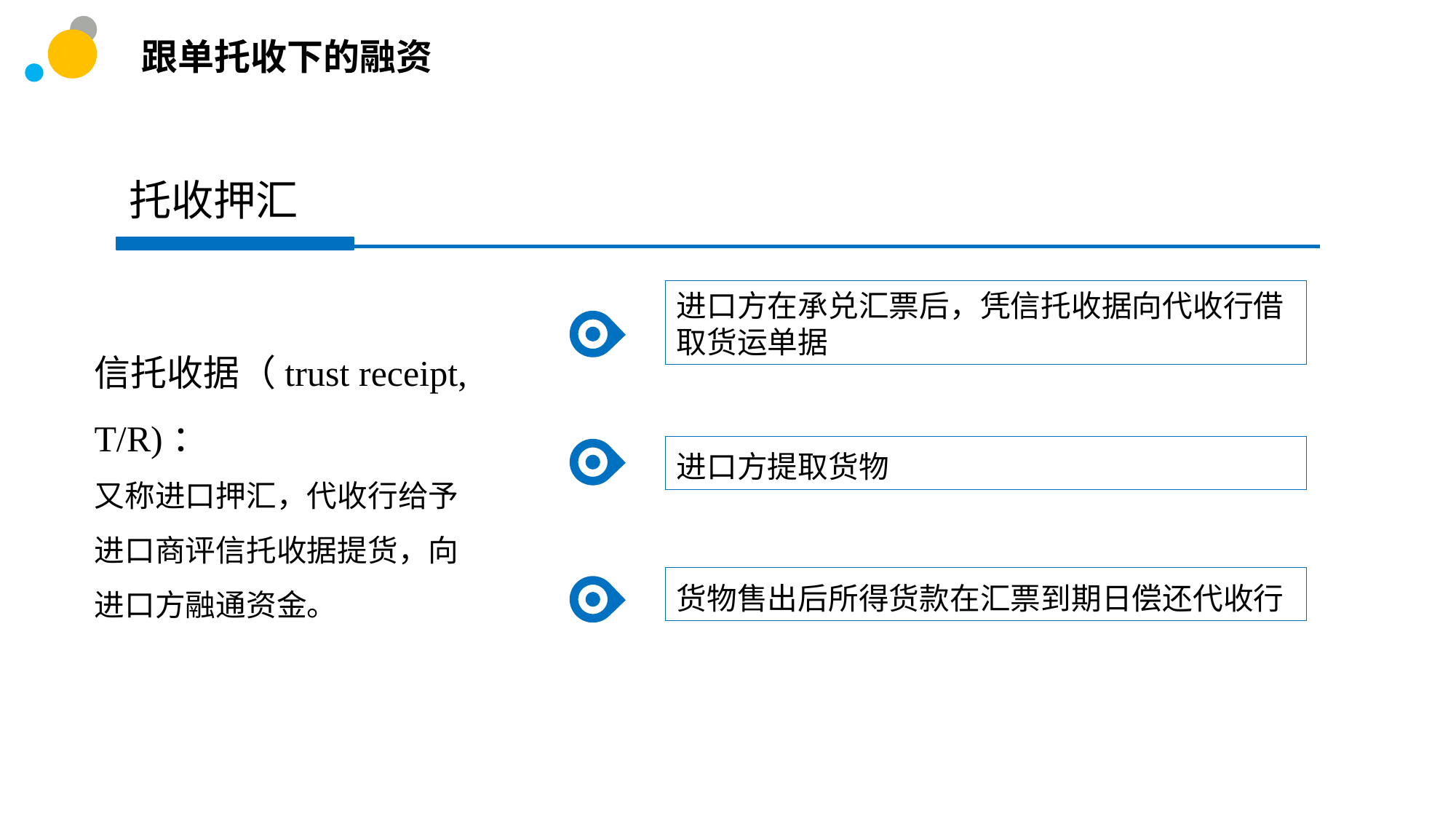

跟单托收下的融资
托收押汇

进口方在承兑汇票后，凭信托收据向代收行借取货运单据

信托收据（trust receipt, T/R)：
又称进口押汇，代收行给予进口商评信托收据提货，向进口方融通资金。
进口方提取货物

货物售出后所得货款在汇票到期日偿还代收行